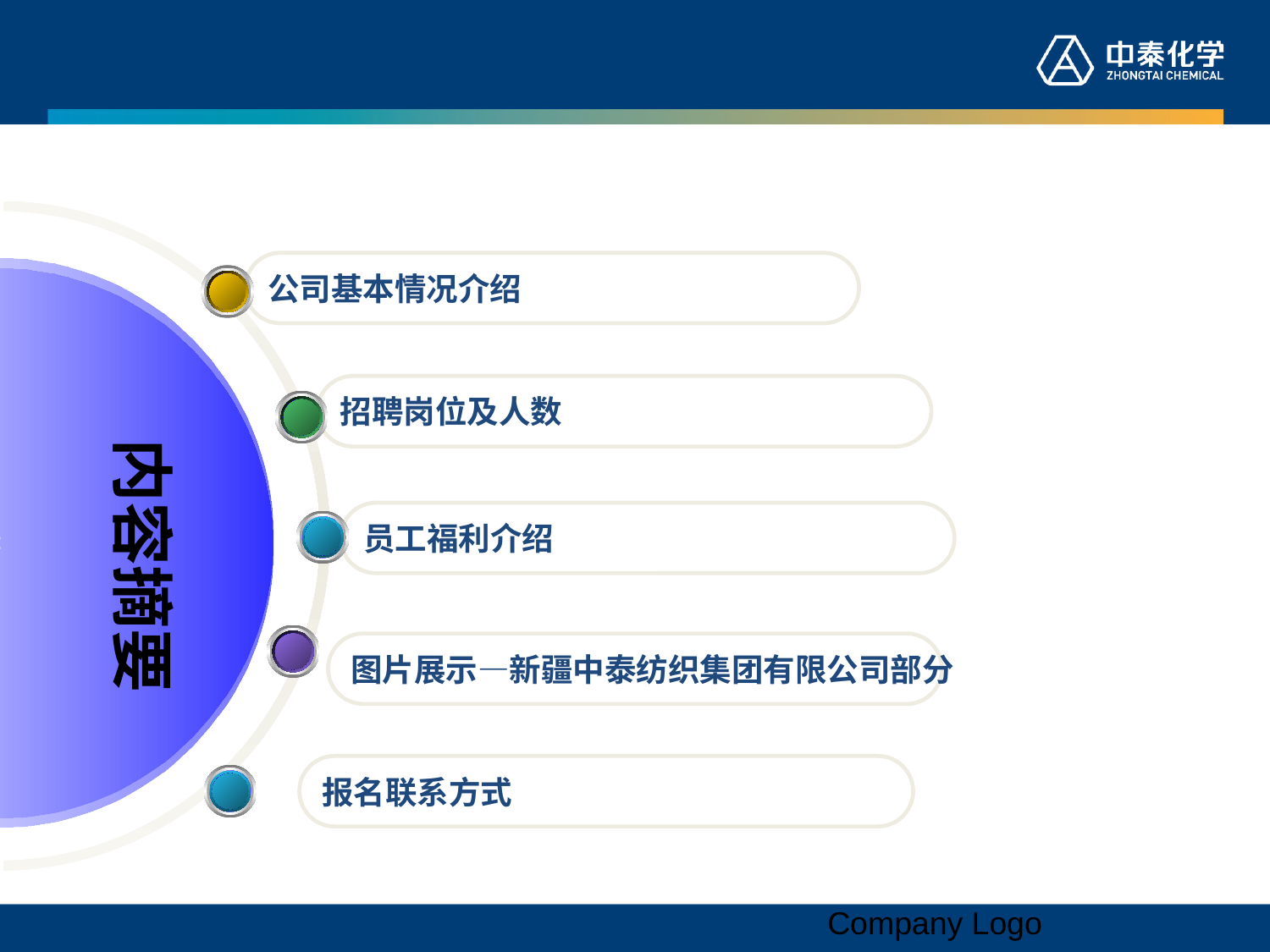

公司基本情况介绍

招聘岗位及人数

内容摘要
员工福利介绍

图片展示—新疆中泰纺织集团有限公司部分
报名联系方式

Company Logo